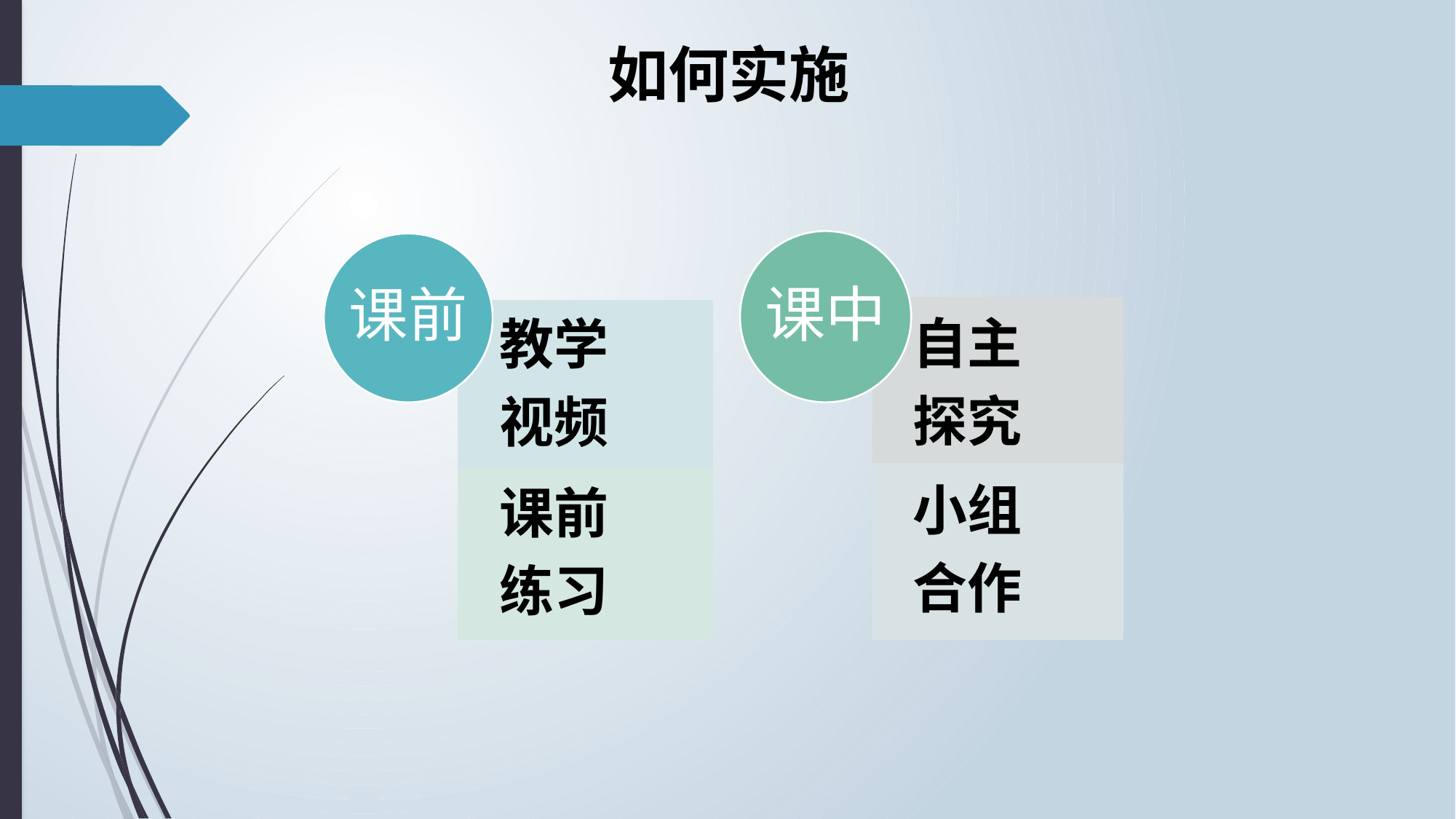

如何实施
课中
课前
自主
探究
教学
视频
小组
合作
课前
练习